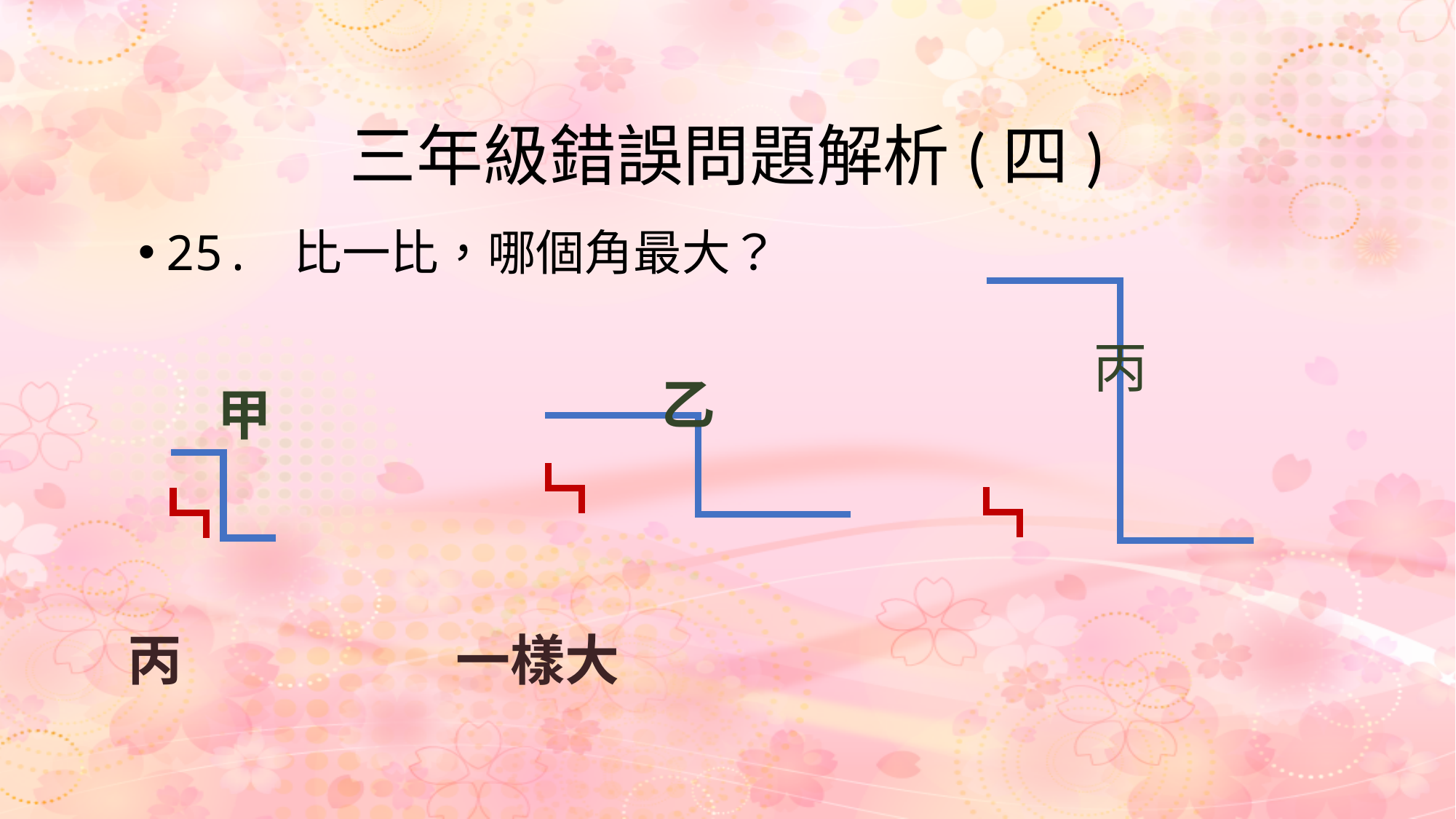

# 三年級錯誤問題解析(四)
25. 比一比，哪個角最大？

丙
乙
甲
丙
一樣大